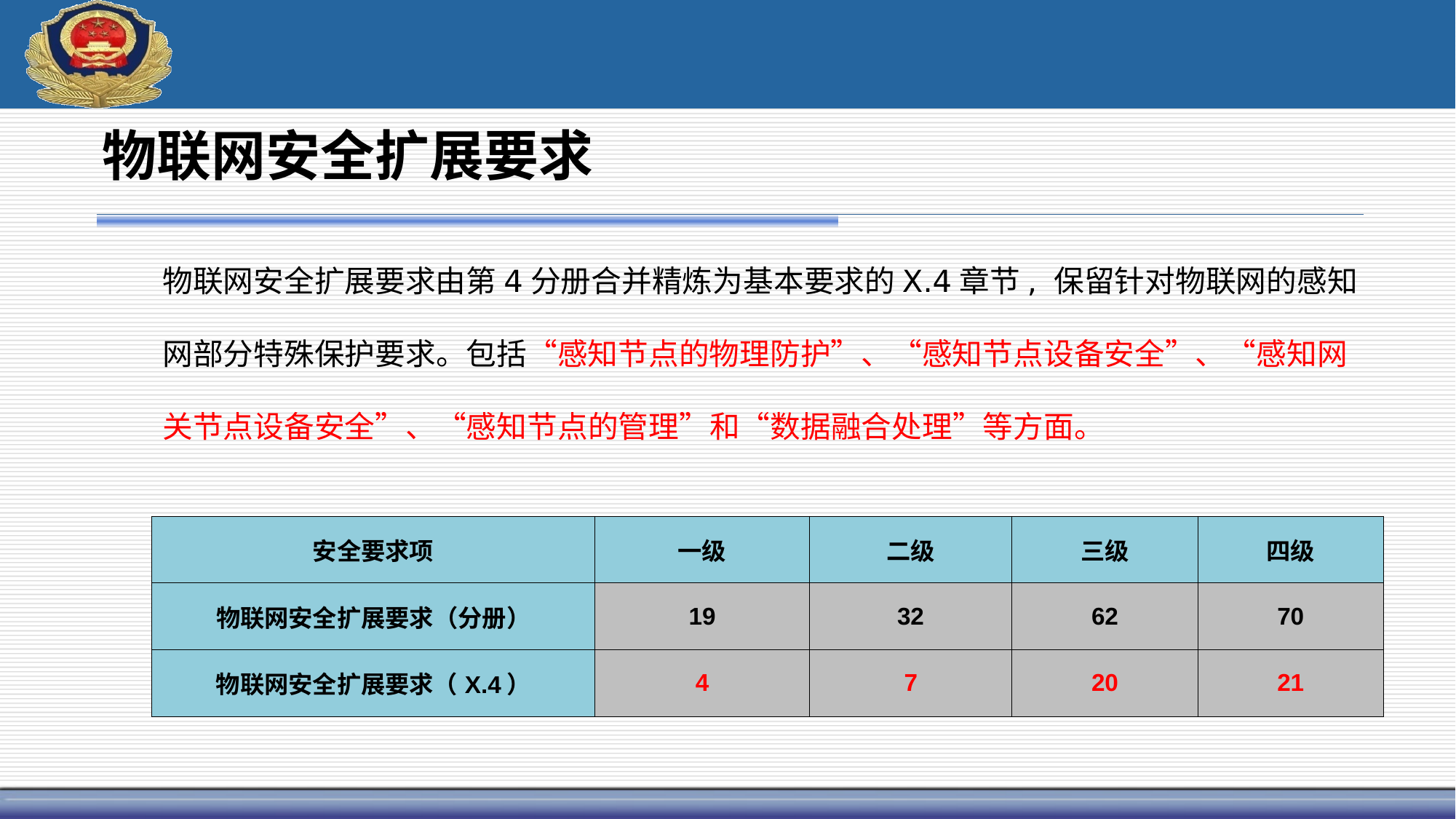

物联网安全扩展要求
物联网安全扩展要求由第4分册合并精炼为基本要求的X.4章节, 保留针对物联网的感知网部分特殊保护要求。包括“感知节点的物理防护”、“感知节点设备安全”、“感知网关节点设备安全”、“感知节点的管理”和“数据融合处理”等方面。

| 安全要求项 | 一级 | 二级 | 三级 | 四级 |
| --- | --- | --- | --- | --- |
| 物联网安全扩展要求（分册） | 19 | 32 | 62 | 70 |
| 物联网安全扩展要求（X.4） | 4 | 7 | 20 | 21 |
83